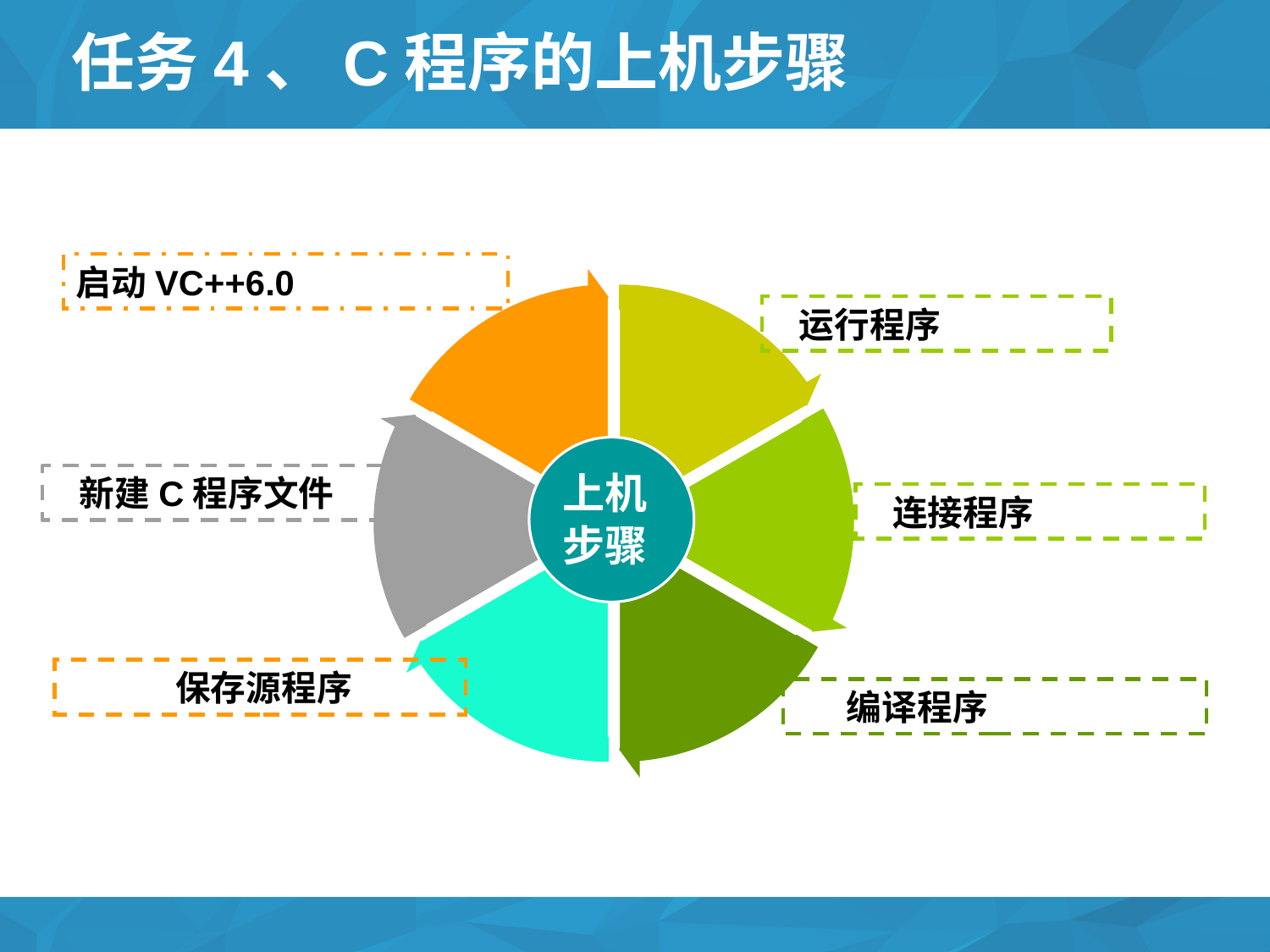

# 任务4、C程序的上机步骤
启动VC++6.0
6
  5

4

3
2
1
  运行程序

  新建C程序文件
上机
步骤
  连接程序
              保存源程序
      编译程序